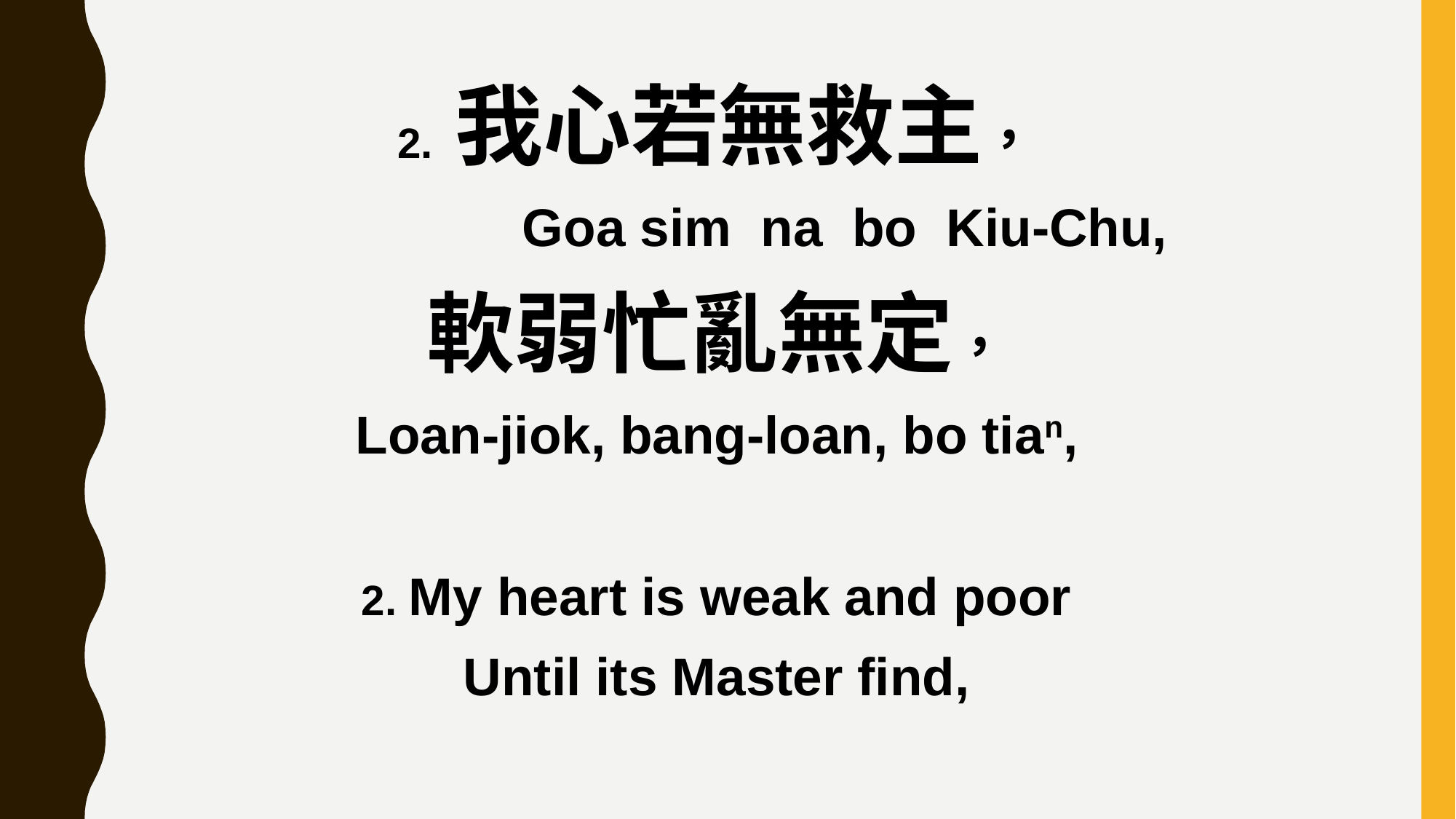

2. 我心若無救主，
                            Goa sim  na  bo  Kiu-Chu,
軟弱忙亂無定，
Loan-jiok, bang-loan, bo tian,

2. My heart is weak and poor
Until its Master find,